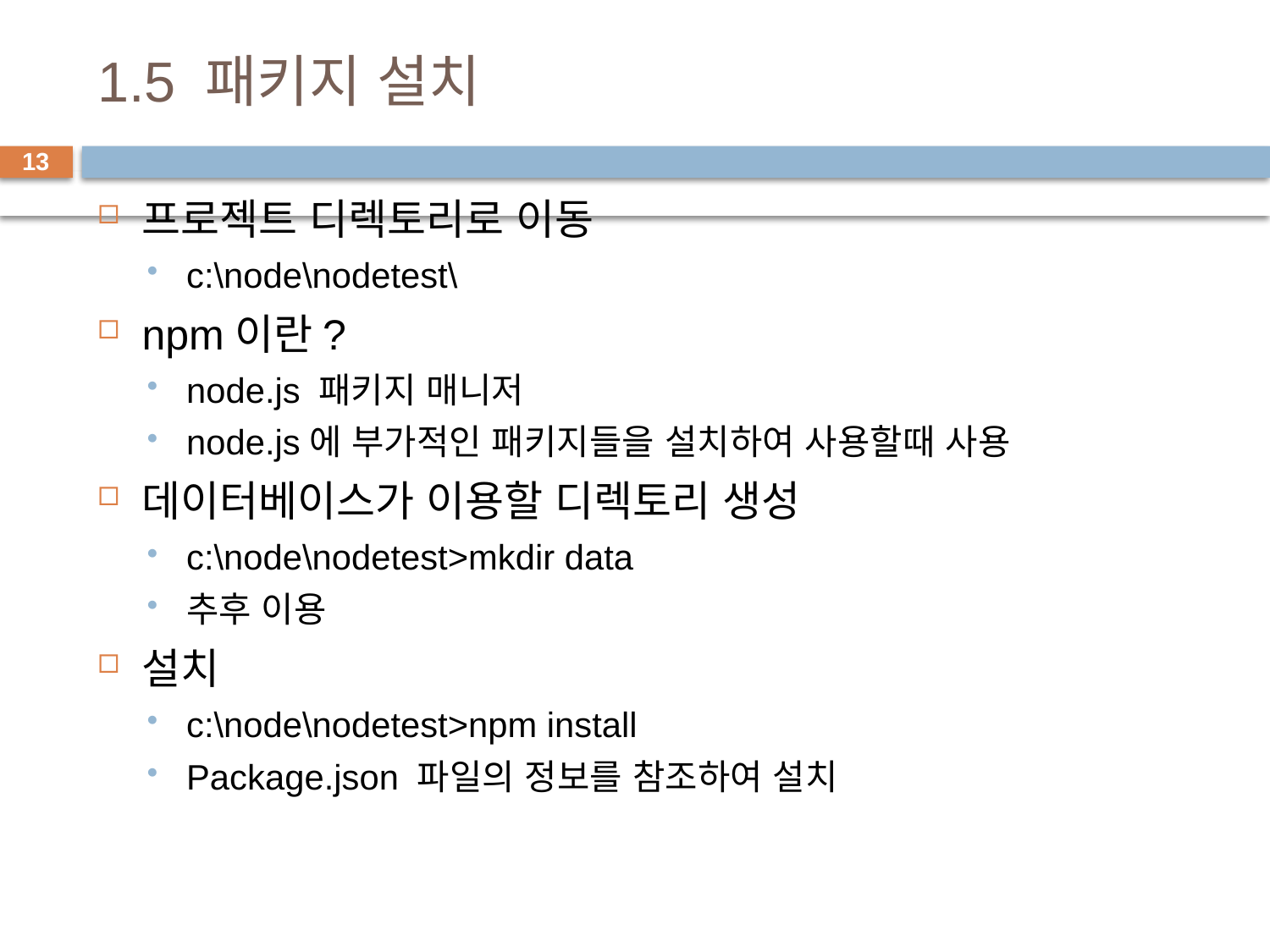

# 1.5 패키지 설치
13
프로젝트 디렉토리로 이동
c:\node\nodetest\
npm이란?
node.js 패키지 매니저
node.js에 부가적인 패키지들을 설치하여 사용할때 사용
데이터베이스가 이용할 디렉토리 생성
c:\node\nodetest>mkdir data
추후 이용
설치
c:\node\nodetest>npm install
Package.json 파일의 정보를 참조하여 설치